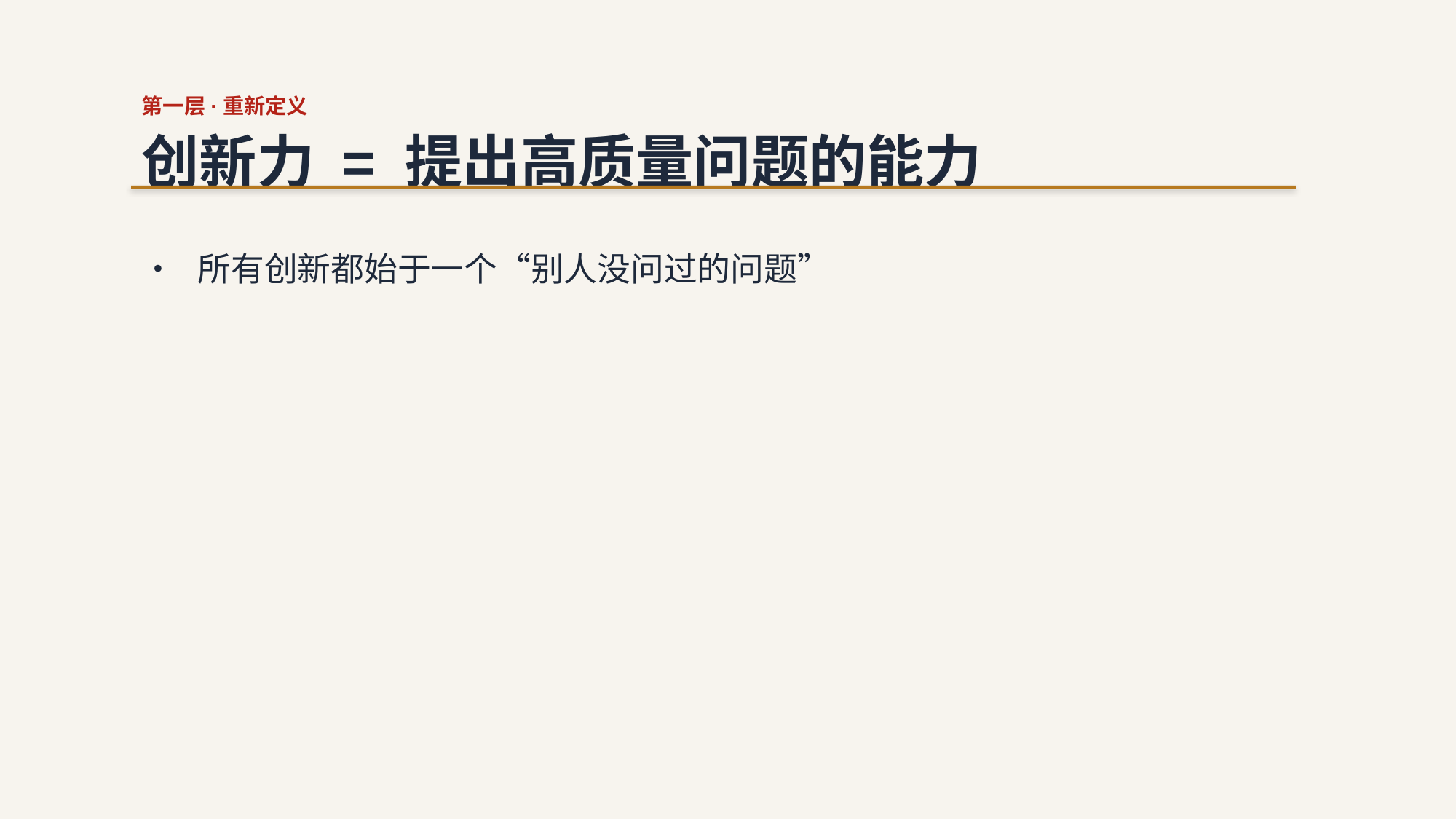

第一层·重新定义
创新力 = 提出高质量问题的能力

•  所有创新都始于一个“别人没问过的问题”
•  爱因斯坦追问光束 → 相对论；乔布斯追问简洁 → iPhone
•  解答能力解决“已知”，提问能力探索“未知”
•  高质量问题的唯一前提：在某个方向上钻研得足够深